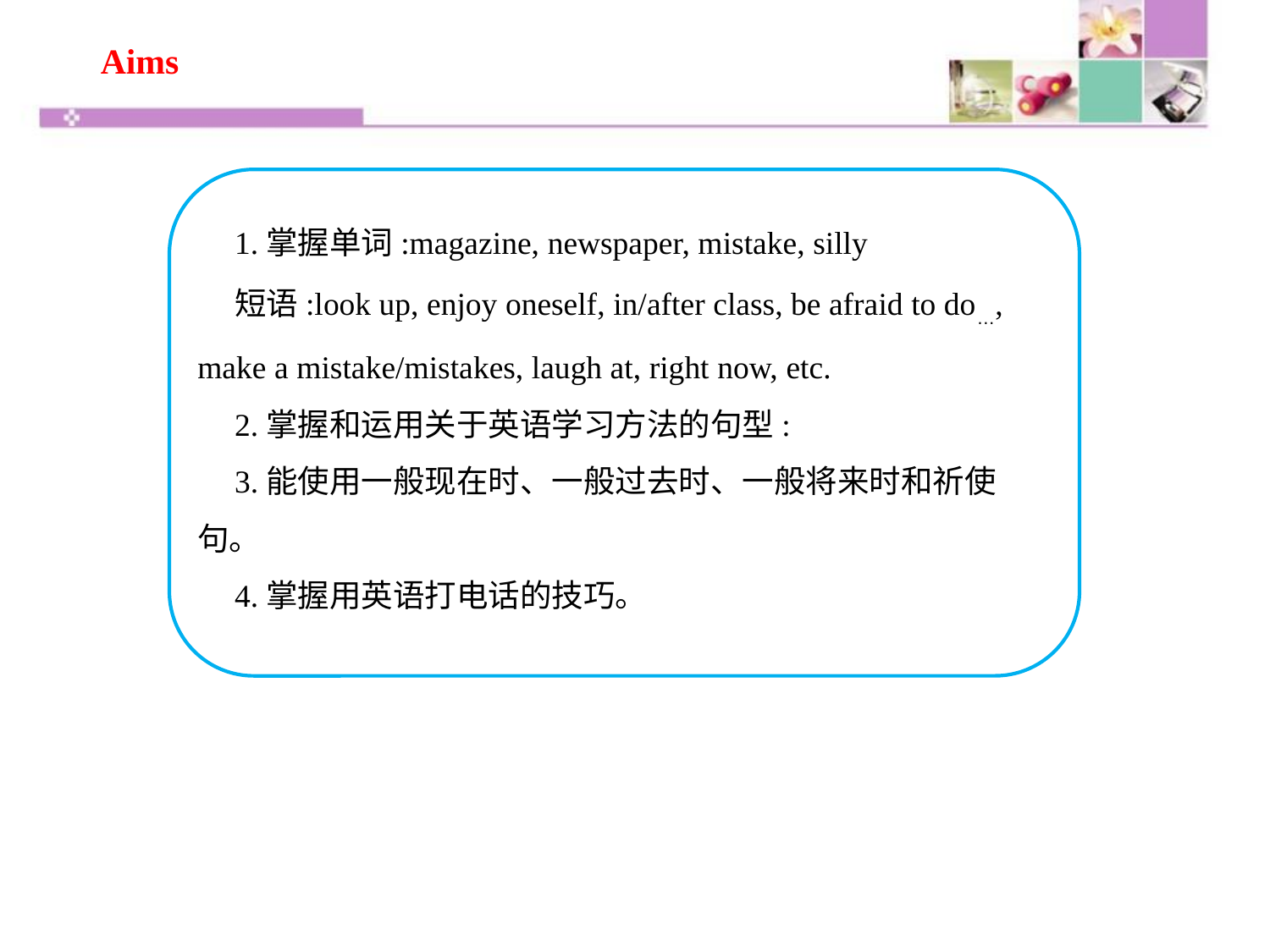

Aims

1.掌握单词:magazine, newspaper, mistake, silly
短语:look up, enjoy oneself, in/after class, be afraid to do…, make a mistake/mistakes, laugh at, right now, etc.
2.掌握和运用关于英语学习方法的句型:
3.能使用一般现在时、一般过去时、一般将来时和祈使句。
4.掌握用英语打电话的技巧。